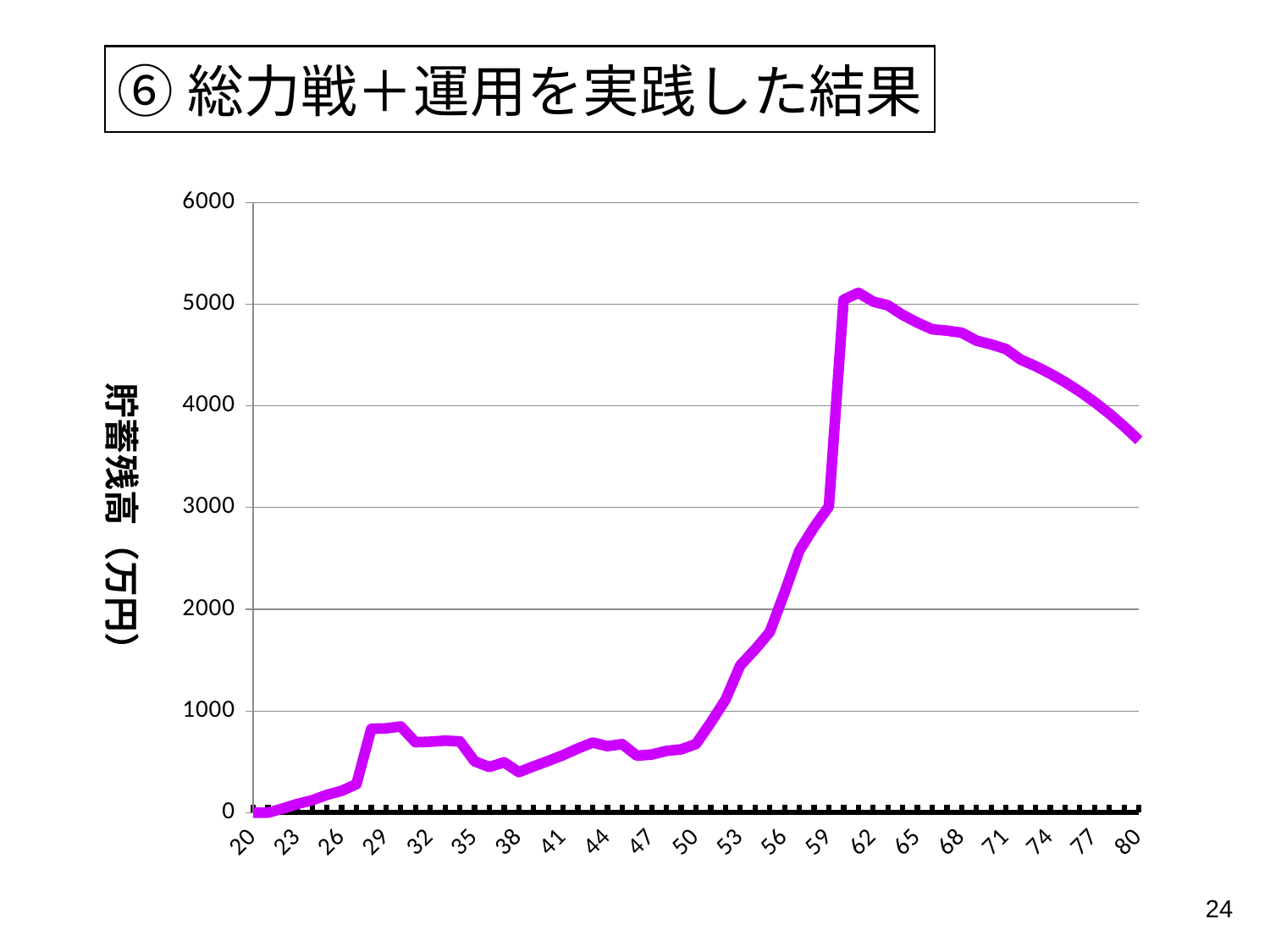

⑥総力戦＋運用を実践した結果

### Chart

| Category |  |
|---|---|
| 20 | 0.0 |
| 21 | 0.0 |
| 22 | 40.0 |
| 23 | 85.60000000000001 |
| 24 | 122.08000000000001 |
| 25 | 175.23112000000003 |
| 26 | 214.76599760000002 |
| 27 | 280.59739899999954 |
| 28 | 824.98189814696 |
| 29 | 828.851263811867 |
| 30 | 847.4531086211333 |
| 31 | 692.7477349125747 |
| 32 | 697.7426206534147 |
| 33 | 707.8216020403504 |
| 34 | 701.2828069242407 |
| 35 | 505.1971574911005 |
| 36 | 448.78404987014966 |
| 37 | 495.05455442101635 |
| 38 | 398.28748733381195 |
| 39 | 455.8550111951869 |
| 40 | 509.08475533353646 |
| 41 | 566.1391865799177 |
| 42 | 631.3525757014036 |
| 43 | 689.154711676328 |
| 44 | 653.6730990320685 |
| 45 | 674.1272081786334 |
| 46 | 560.1306200781537 |
| 47 | 571.2992234258879 |
| 48 | 607.4515856906702 |
| 49 | 622.4133417987787 |
| 50 | 675.0976811303034 |
| 51 | 885.375356195161 |
| 52 | 1110.8258564045846 |
| 53 | 1448.261656410761 |
| 54 | 1605.0467509034015 |
| 55 | 1776.7001431268293 |
| 56 | 2165.265256910887 |
| 57 | 2575.540867898271 |
| 58 | 2808.436667112875 |
| 59 | 3010.895949936117 |
| 60 | 5044.868738669539 |
| 61 | 5113.318080572312 |
| 62 | 5026.809448655741 |
| 63 | 4989.7171442302615 |
| 64 | 4895.3004238483145 |
| 65 | 4819.281147793394 |
| 66 | 4754.392980526742 |
| 67 | 4741.221574110301 |
| 68 | 4720.661554244992 |
| 69 | 4642.42264495543 |
| 70 | 4605.205914672575 |
| 71 | 4559.683546120433 |
| 72 | 4455.538200460342 |
| 73 | 4391.443167555392 |
| 74 | 4318.042118054055 |
| 75 | 4234.988449305649 |
| 76 | 4141.9254169600845 |
| 77 | 4038.485867940975 |
| 78 | 3924.291966794318 |
| 79 | 3798.954915254618 |
| 80 | 3662.074664866609 |
24